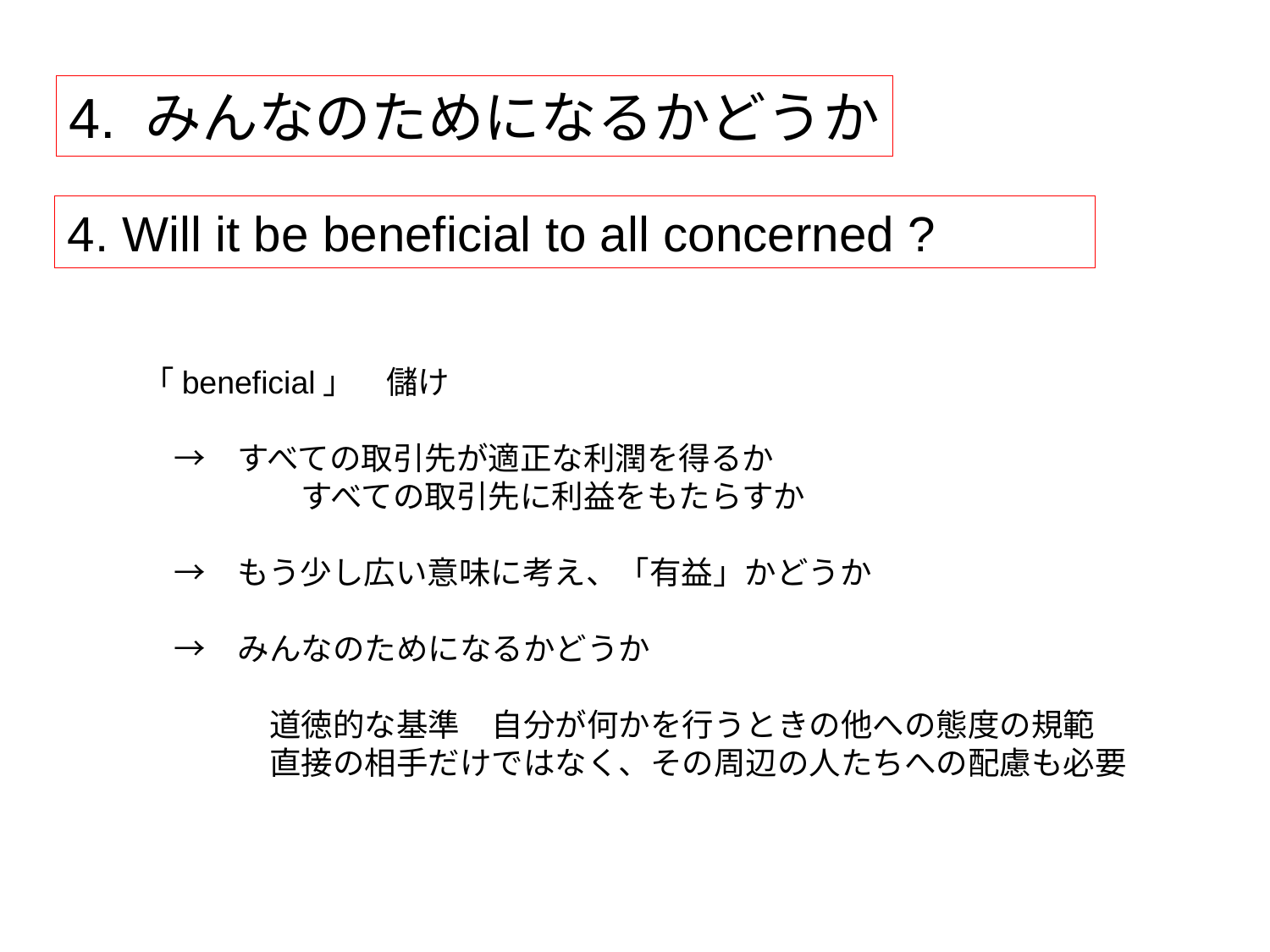

4. みんなのためになるかどうか
4. Will it be beneficial to all concerned ?
「beneficial」　儲け

　→　すべての取引先が適正な利潤を得るか
　　　　　すべての取引先に利益をもたらすか

　→　もう少し広い意味に考え、「有益」かどうか

　→　みんなのためになるかどうか

　　　　道徳的な基準　自分が何かを行うときの他への態度の規範
　　　　直接の相手だけではなく、その周辺の人たちへの配慮も必要